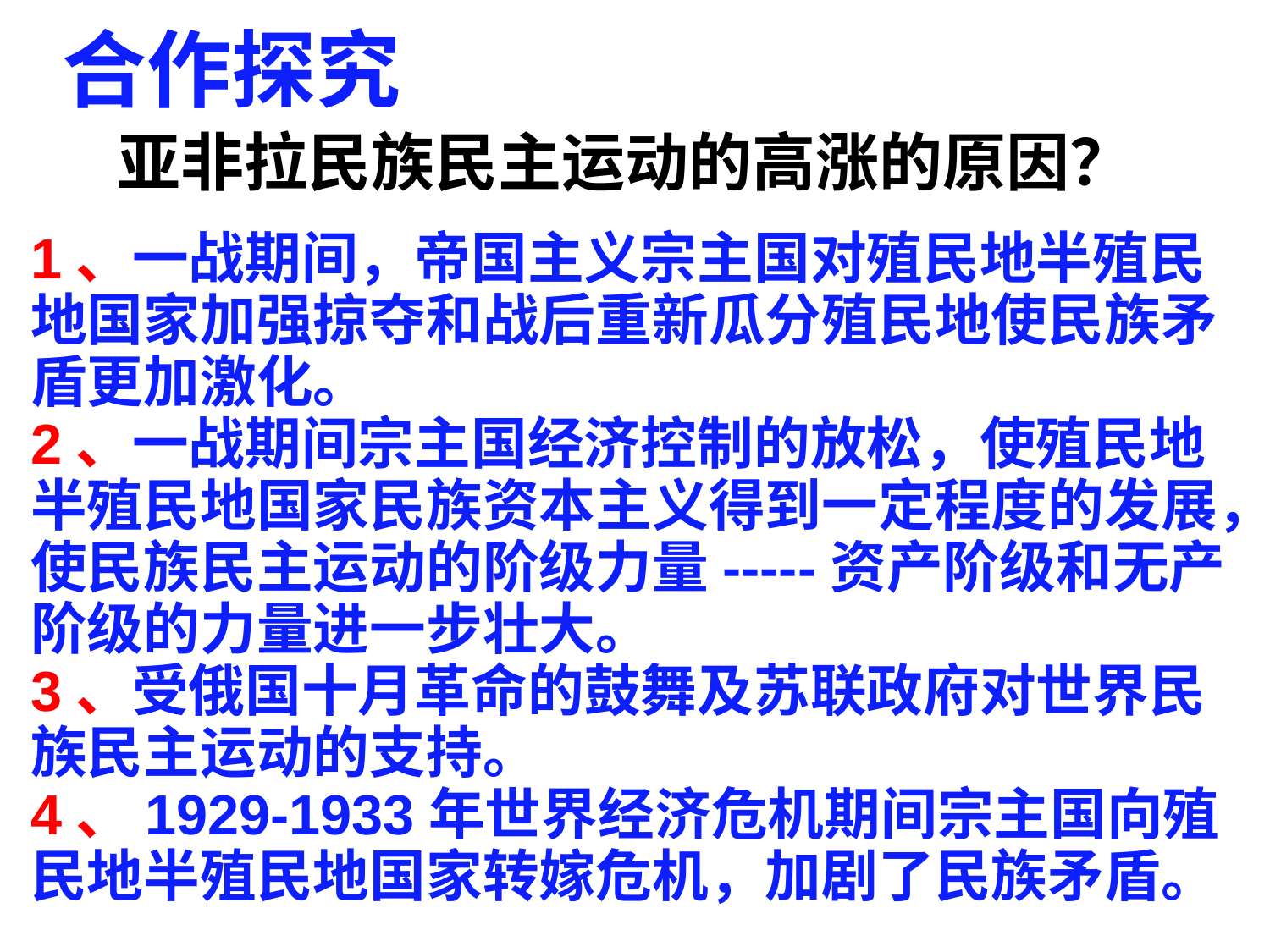

合作探究
亚非拉民族民主运动的高涨的原因？
1、一战期间，帝国主义宗主国对殖民地半殖民地国家加强掠夺和战后重新瓜分殖民地使民族矛盾更加激化。
2、一战期间宗主国经济控制的放松，使殖民地半殖民地国家民族资本主义得到一定程度的发展，使民族民主运动的阶级力量-----资产阶级和无产阶级的力量进一步壮大。
3、受俄国十月革命的鼓舞及苏联政府对世界民族民主运动的支持。
4、1929-1933年世界经济危机期间宗主国向殖民地半殖民地国家转嫁危机，加剧了民族矛盾。